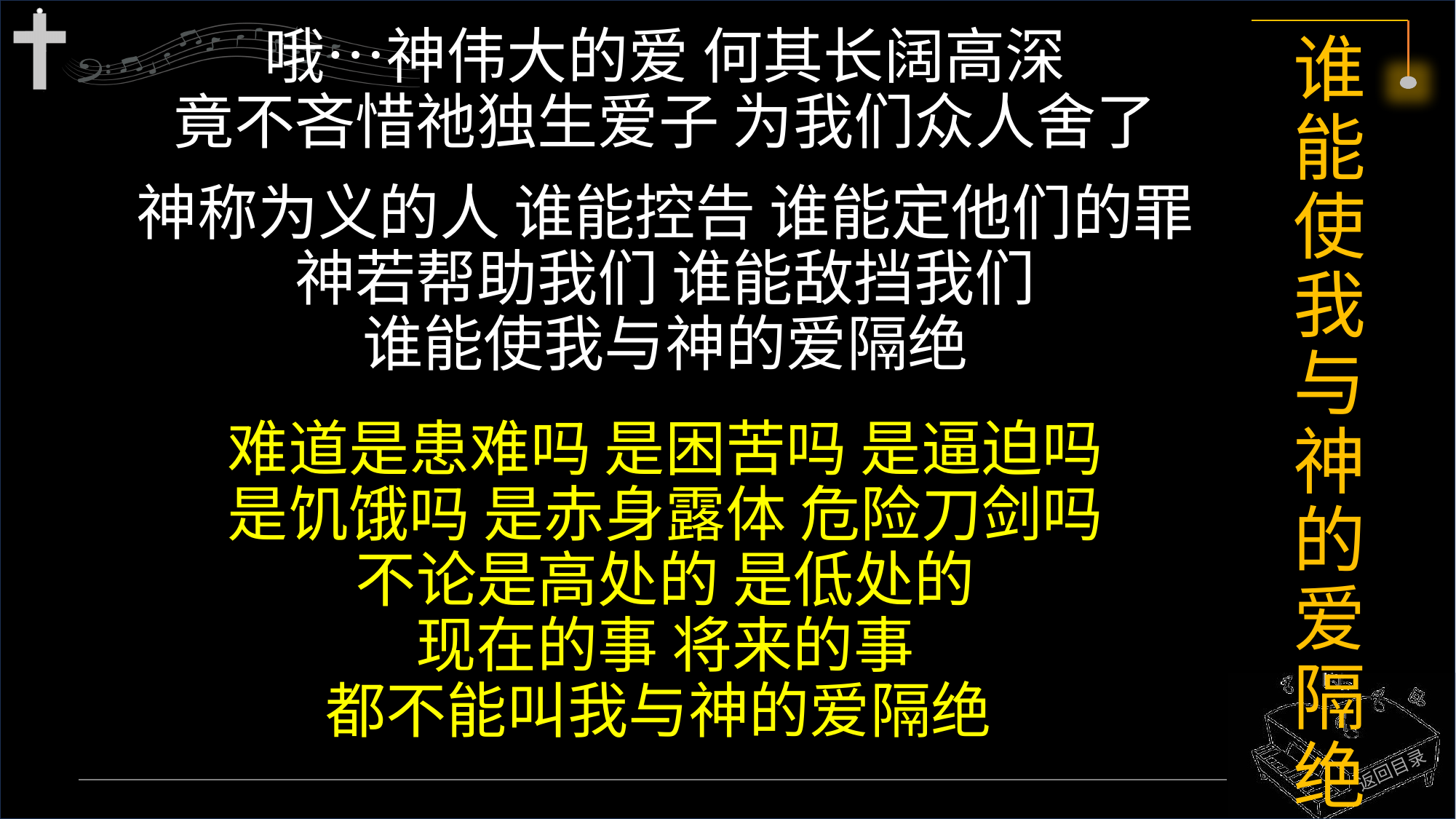

哦…神伟大的爱 何其长阔高深
竟不吝惜祂独生爱子 为我们众人舍了
神称为义的人 谁能控告 谁能定他们的罪
神若帮助我们 谁能敌挡我们
谁能使我与神的爱隔绝
难道是患难吗 是困苦吗 是逼迫吗
是饥饿吗 是赤身露体 危险刀剑吗
不论是高处的 是低处的
现在的事 将来的事
都不能叫我与神的爱隔绝
# 谁能使我与神的爱隔绝